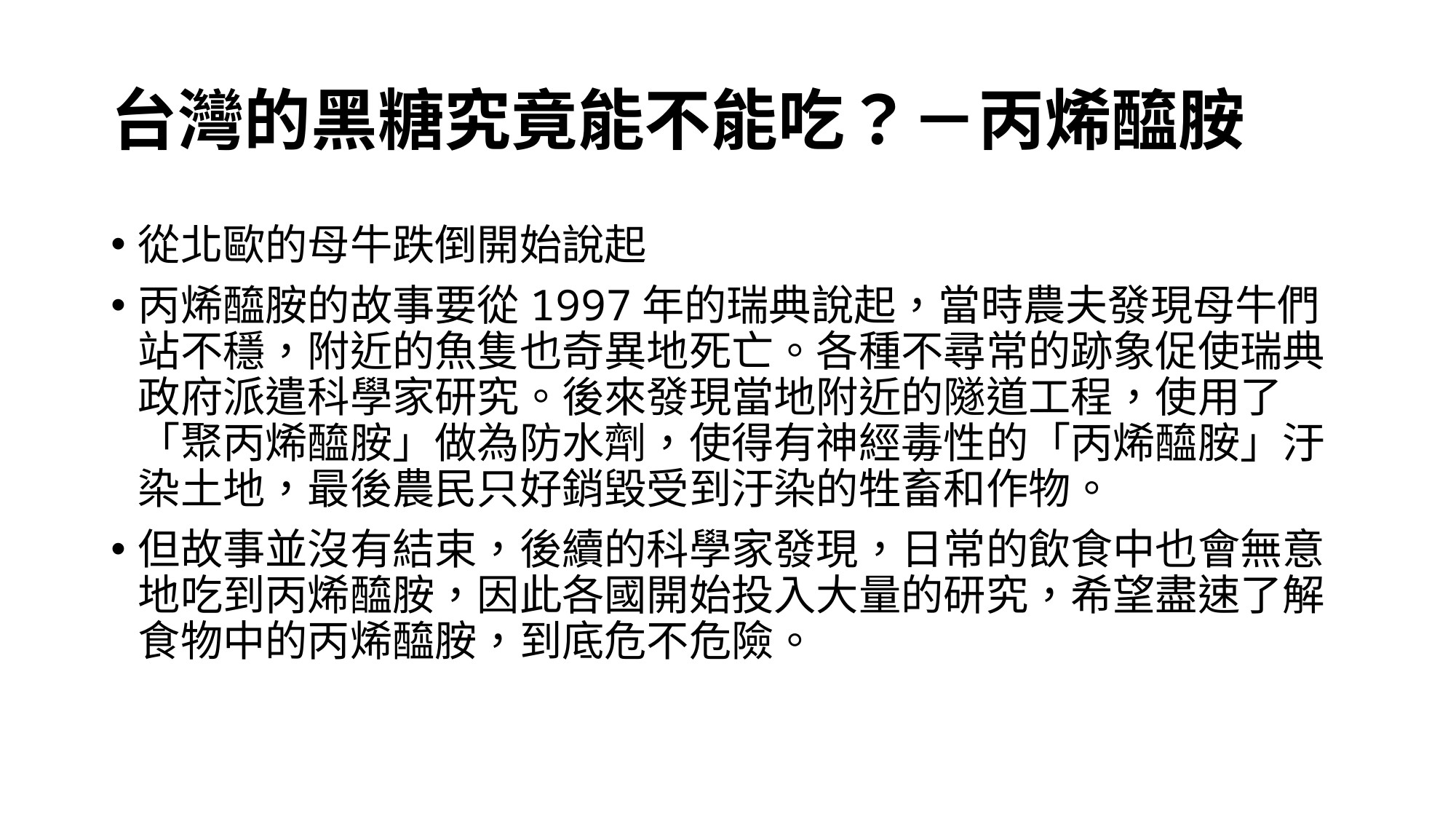

# 台灣的黑糖究竟能不能吃？－丙烯醯胺
從北歐的母牛跌倒開始說起
丙烯醯胺的故事要從1997年的瑞典說起，當時農夫發現母牛們站不穩，附近的魚隻也奇異地死亡。各種不尋常的跡象促使瑞典政府派遣科學家研究。後來發現當地附近的隧道工程，使用了「聚丙烯醯胺」做為防水劑，使得有神經毒性的「丙烯醯胺」汙染土地，最後農民只好銷毀受到汙染的牲畜和作物。
但故事並沒有結束，後續的科學家發現，日常的飲食中也會無意地吃到丙烯醯胺，因此各國開始投入大量的研究，希望盡速了解食物中的丙烯醯胺，到底危不危險。